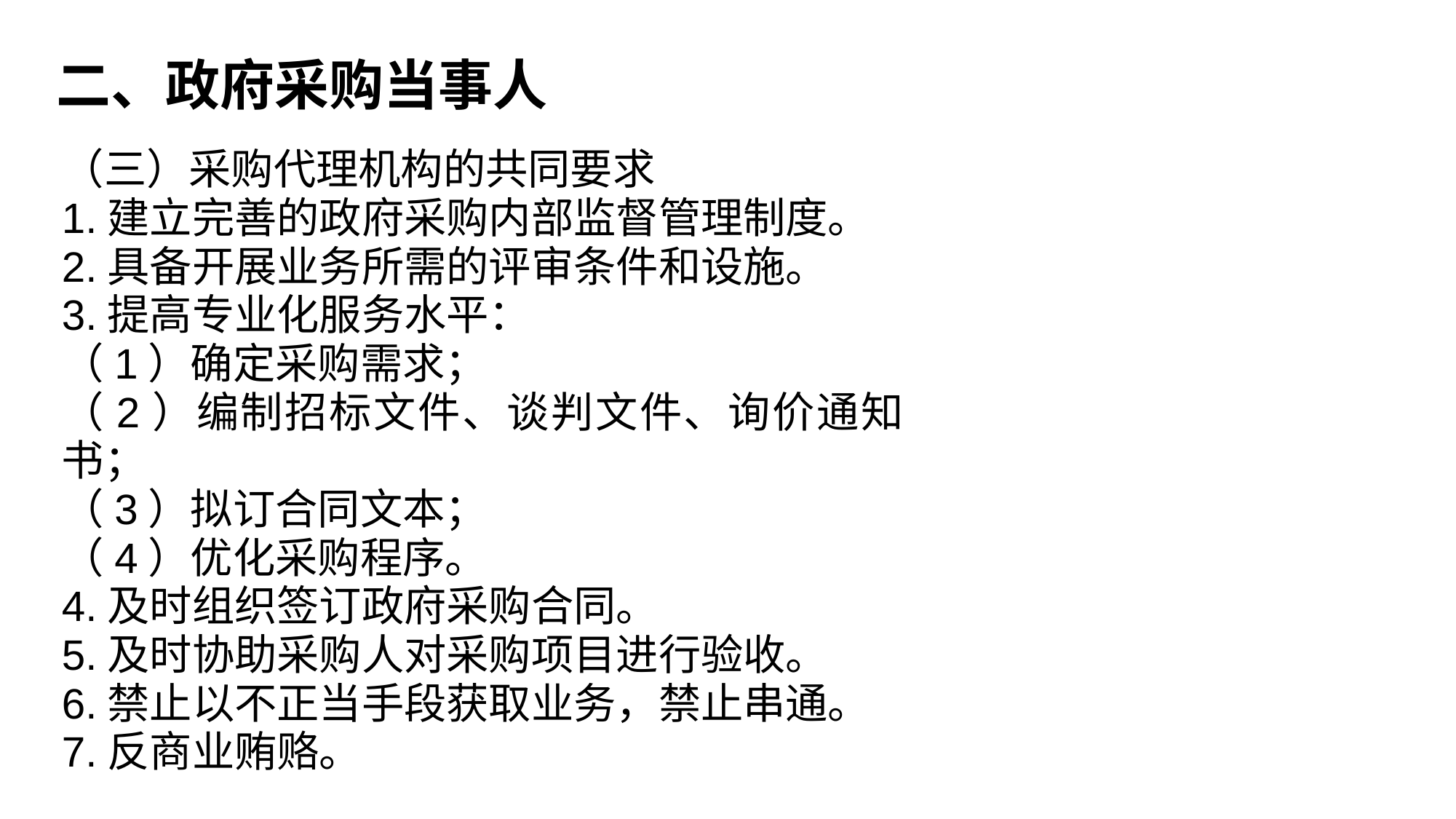

二、政府采购当事人
（三）采购代理机构的共同要求
1.建立完善的政府采购内部监督管理制度。
2.具备开展业务所需的评审条件和设施。
3.提高专业化服务水平：
（1）确定采购需求；
（2）编制招标文件、谈判文件、询价通知书；
（3）拟订合同文本；
（4）优化采购程序。
4.及时组织签订政府采购合同。
5.及时协助采购人对采购项目进行验收。
6.禁止以不正当手段获取业务，禁止串通。
7.反商业贿赂。